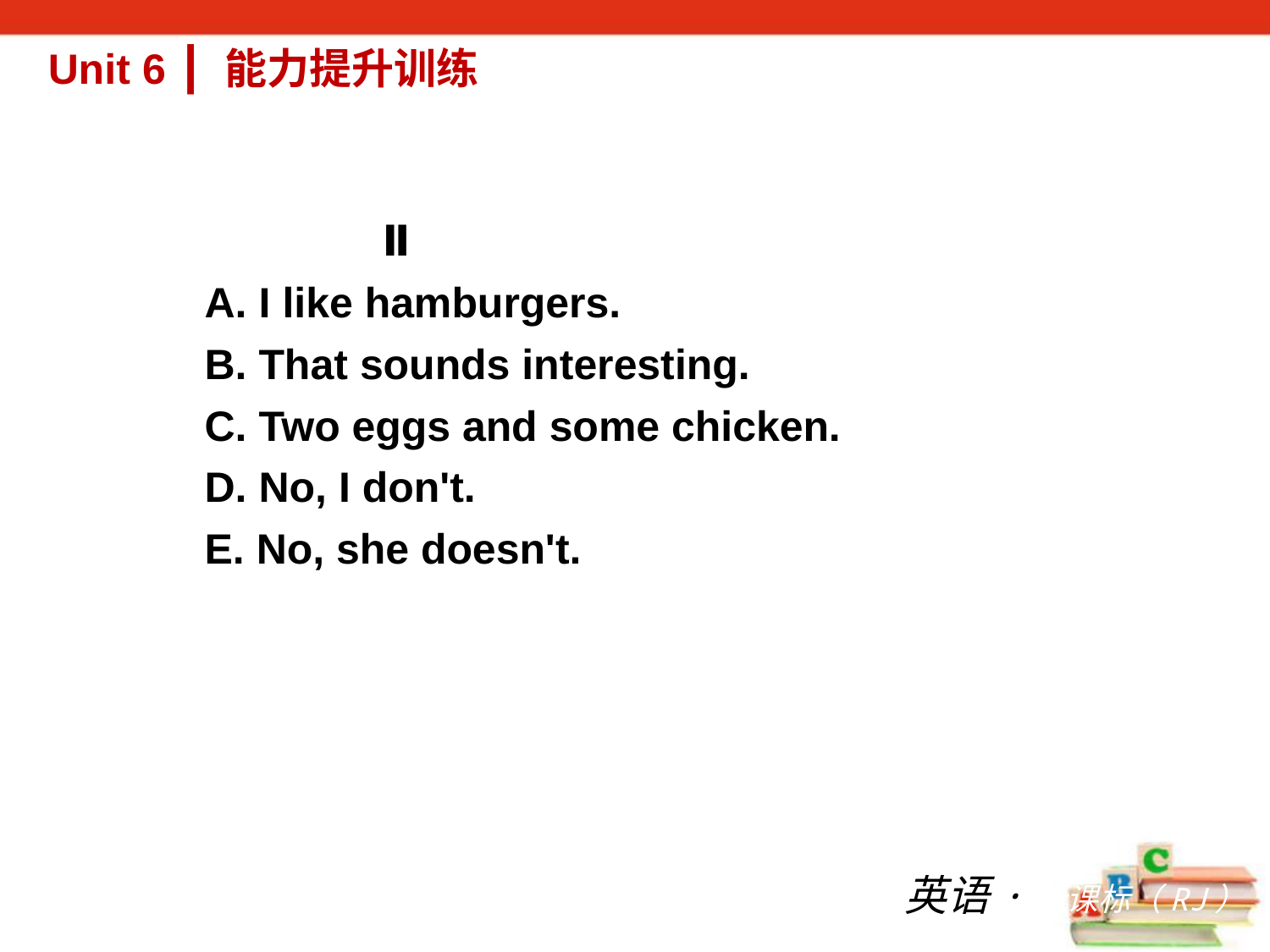

Unit 6 ┃ 能力提升训练
               Ⅱ
A. I like hamburgers.
B. That sounds interesting.
C. Two eggs and some chicken.
D. No, I don't.
E. No, she doesn't.
英语·新课标（RJ）